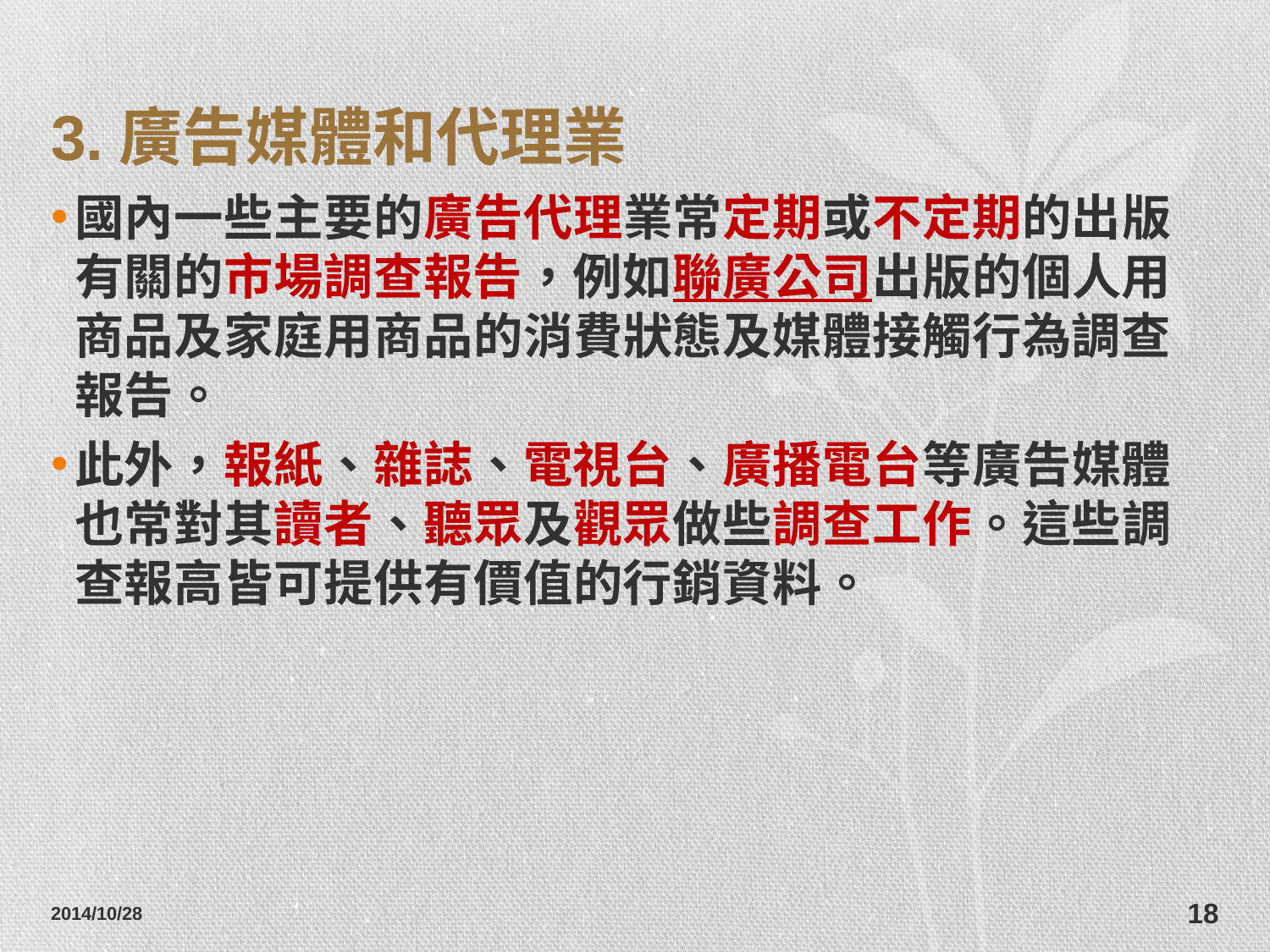

# 3.廣告媒體和代理業
國內一些主要的廣告代理業常定期或不定期的出版有關的市場調查報告，例如聯廣公司出版的個人用商品及家庭用商品的消費狀態及媒體接觸行為調查報告。
此外，報紙、雜誌、電視台、廣播電台等廣告媒體也常對其讀者、聽眾及觀眾做些調查工作。這些調查報高皆可提供有價值的行銷資料。
2014/10/28
18